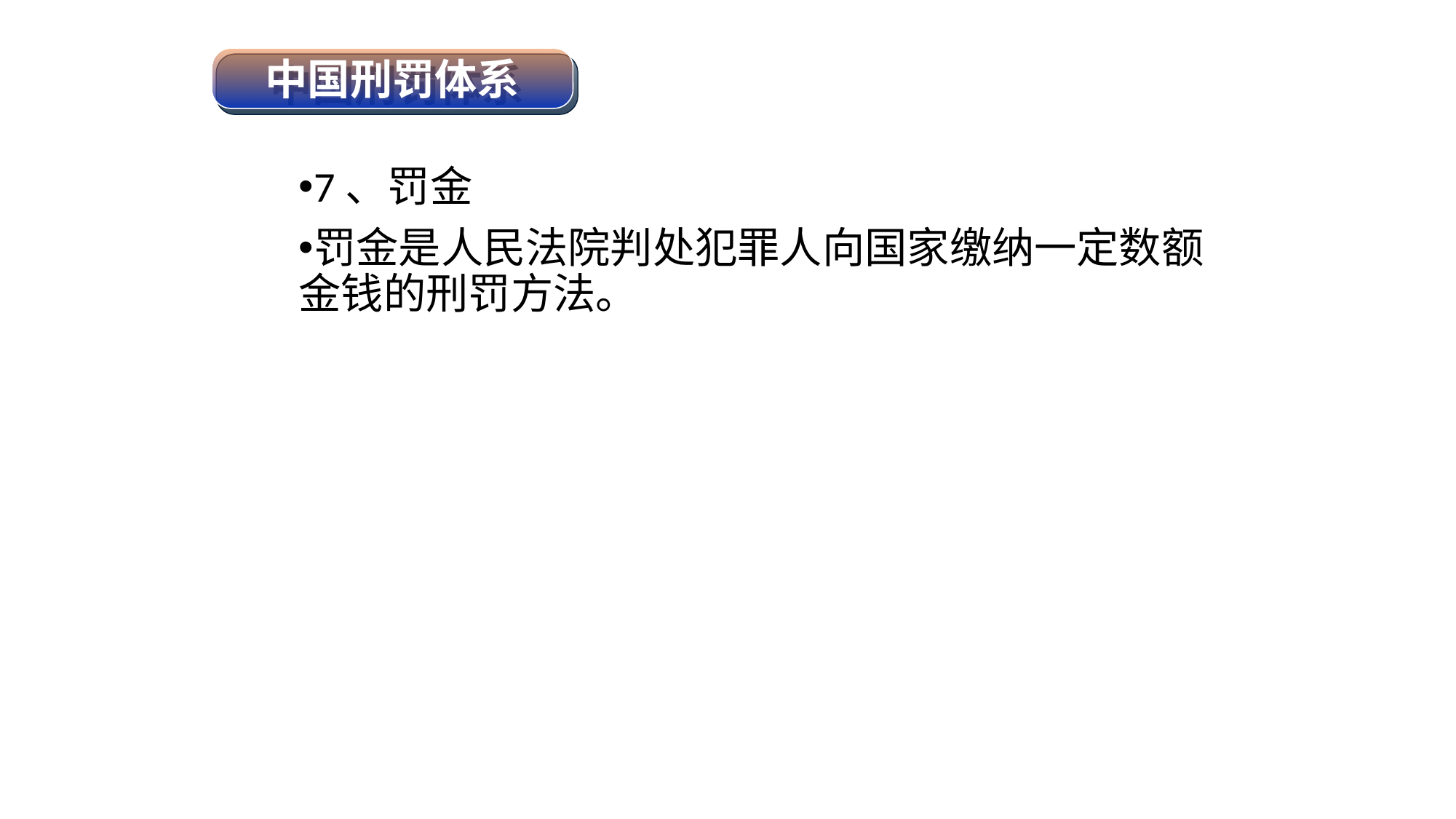

中国刑罚体系
#
7、罚金
罚金是人民法院判处犯罪人向国家缴纳一定数额金钱的刑罚方法。